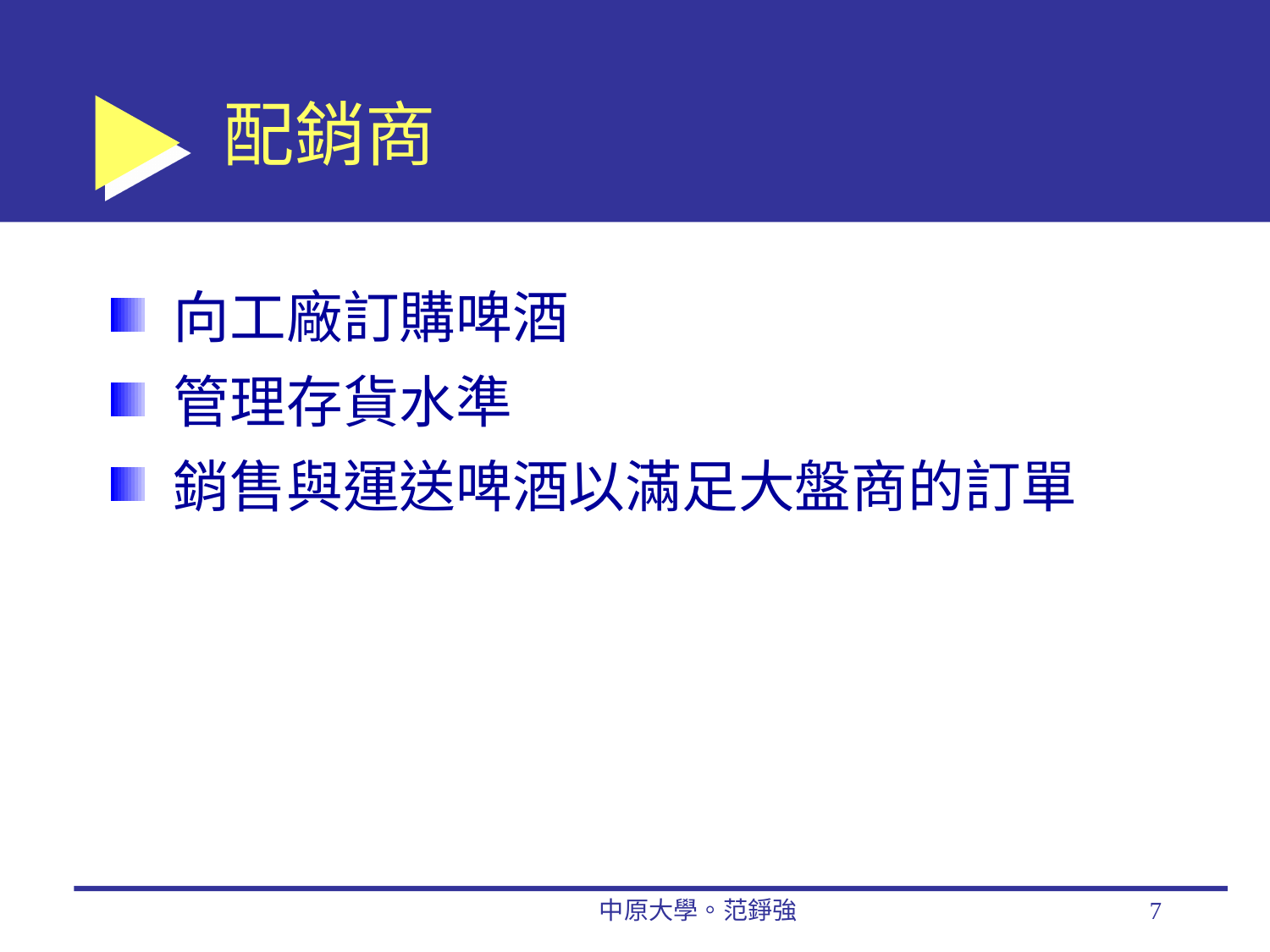

# 配銷商
向工廠訂購啤酒
管理存貨水準
銷售與運送啤酒以滿足大盤商的訂單
中原大學。范錚強
7